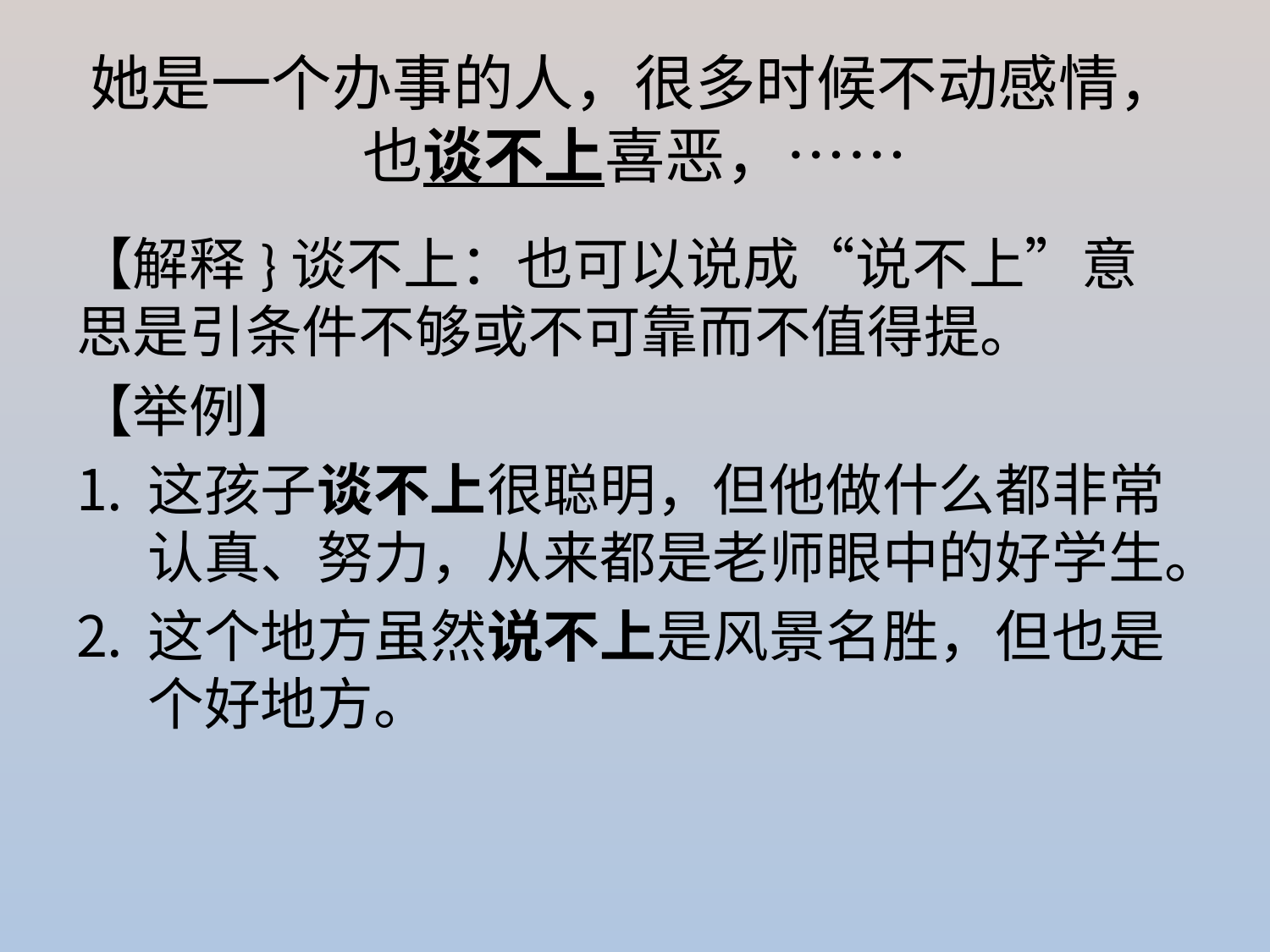

# 她是一个办事的人，很多时候不动感情，也谈不上喜恶，……
【解释}谈不上：也可以说成“说不上”意思是引条件不够或不可靠而不值得提。
【举例】
这孩子谈不上很聪明，但他做什么都非常认真、努力，从来都是老师眼中的好学生。
这个地方虽然说不上是风景名胜，但也是个好地方。